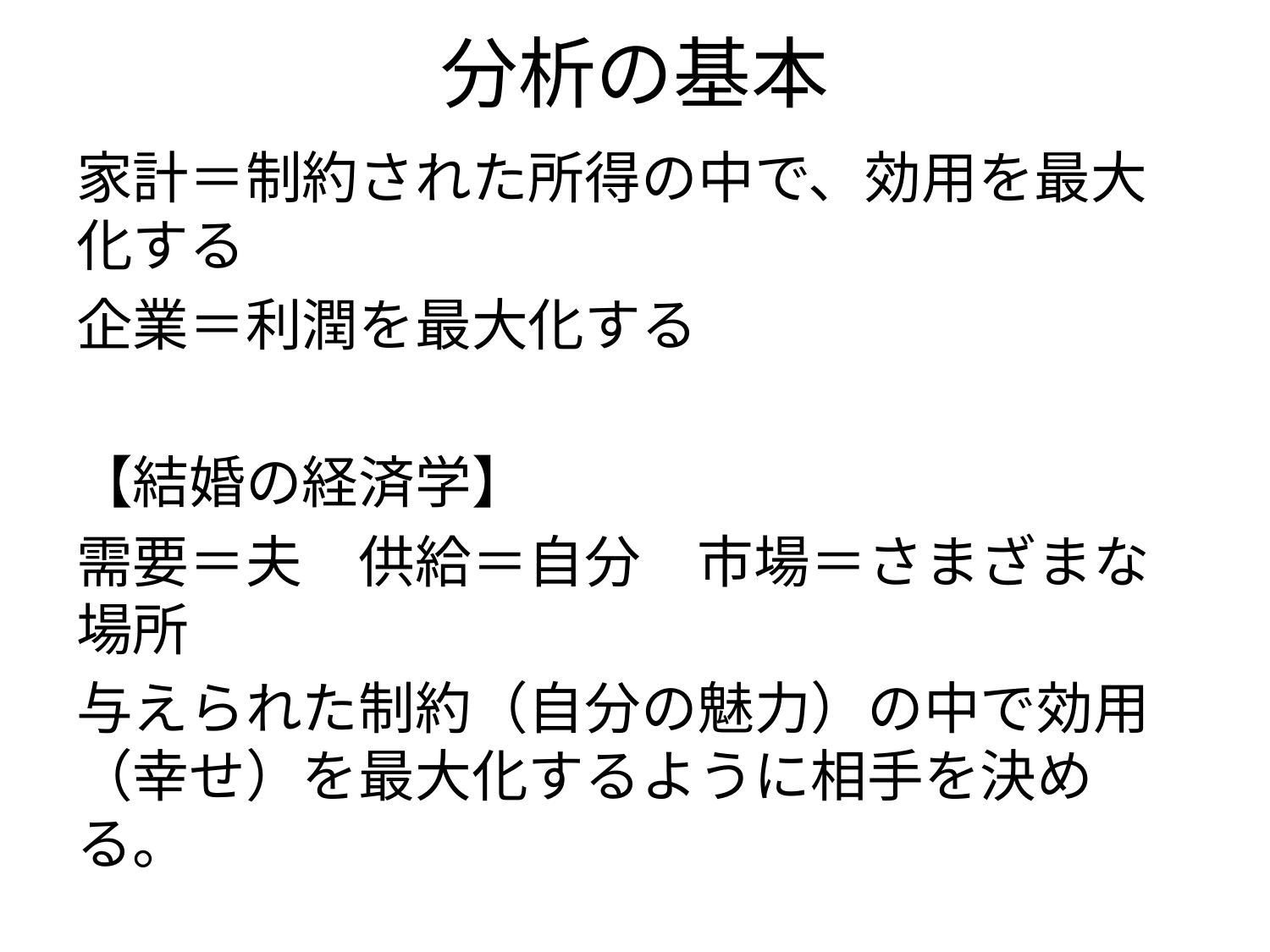

# 分析の基本
家計＝制約された所得の中で、効用を最大化する
企業＝利潤を最大化する

【結婚の経済学】
需要＝夫　供給＝自分　市場＝さまざまな場所
与えられた制約（自分の魅力）の中で効用（幸せ）を最大化するように相手を決める。